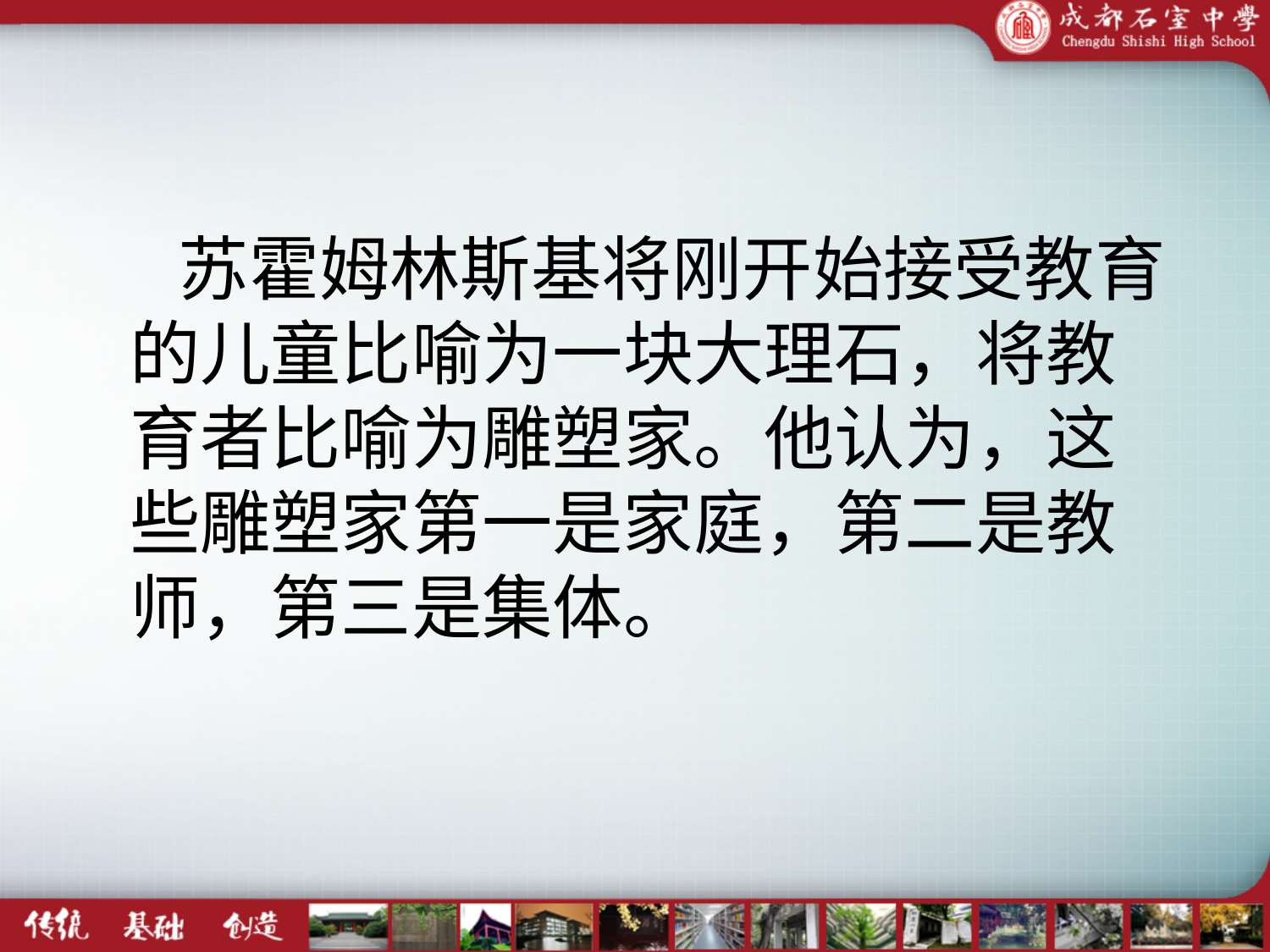

苏霍姆林斯基将刚开始接受教育的儿童比喻为一块大理石，将教育者比喻为雕塑家。他认为，这些雕塑家第一是家庭，第二是教师，第三是集体。